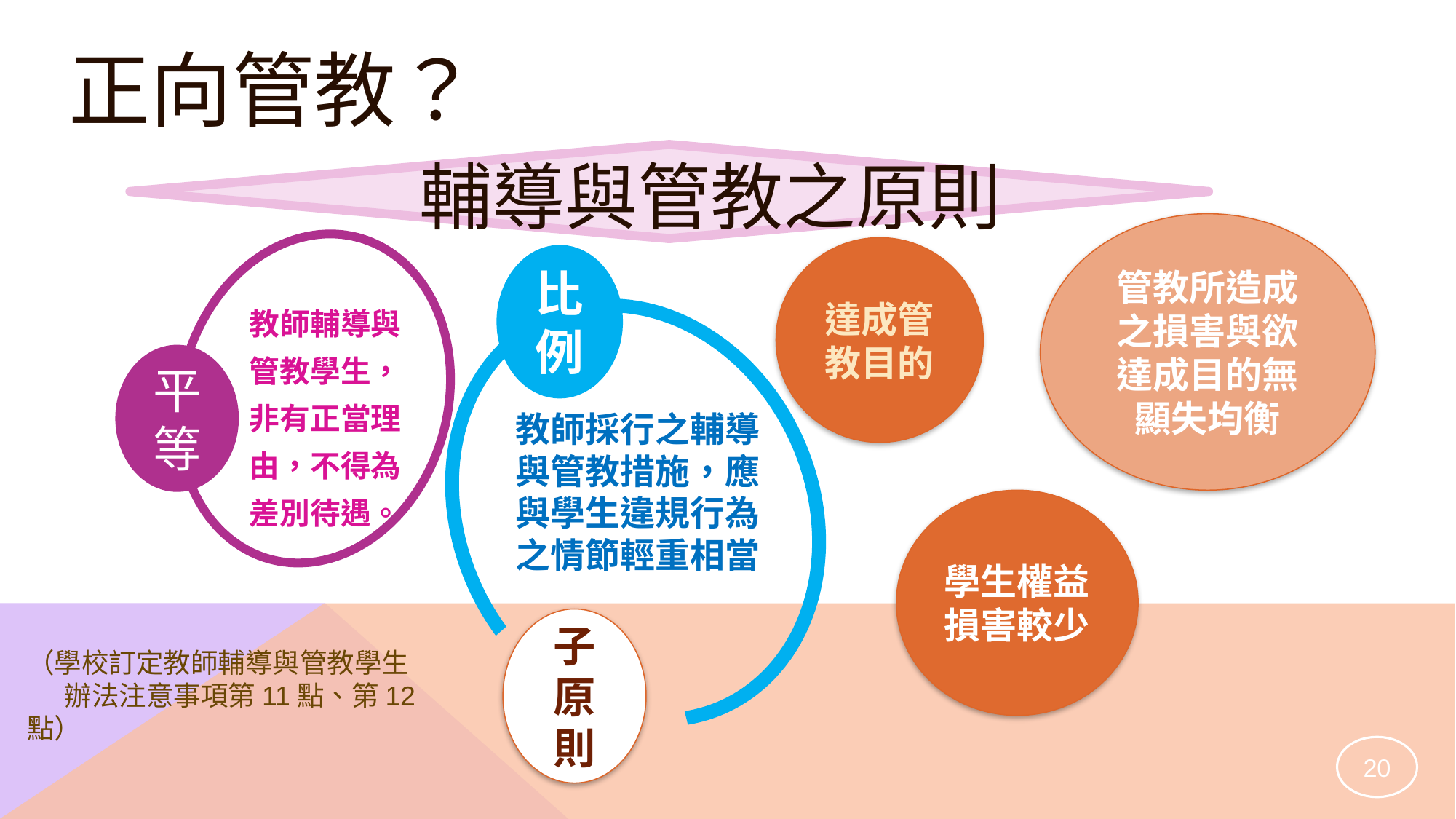

# 正向管教？

輔導與管教之原則
管教所造成之損害與欲達成目的無顯失均衡

比例
教師輔導與管教學生，非有正當理由，不得為差別待遇。

平等

子
原
則

達成管教目的
教師採行之輔導與管教措施，應與學生違規行為之情節輕重相當
學生權益損害較少
（學校訂定教師輔導與管教學生
     辦法注意事項第11點、第12點）
20